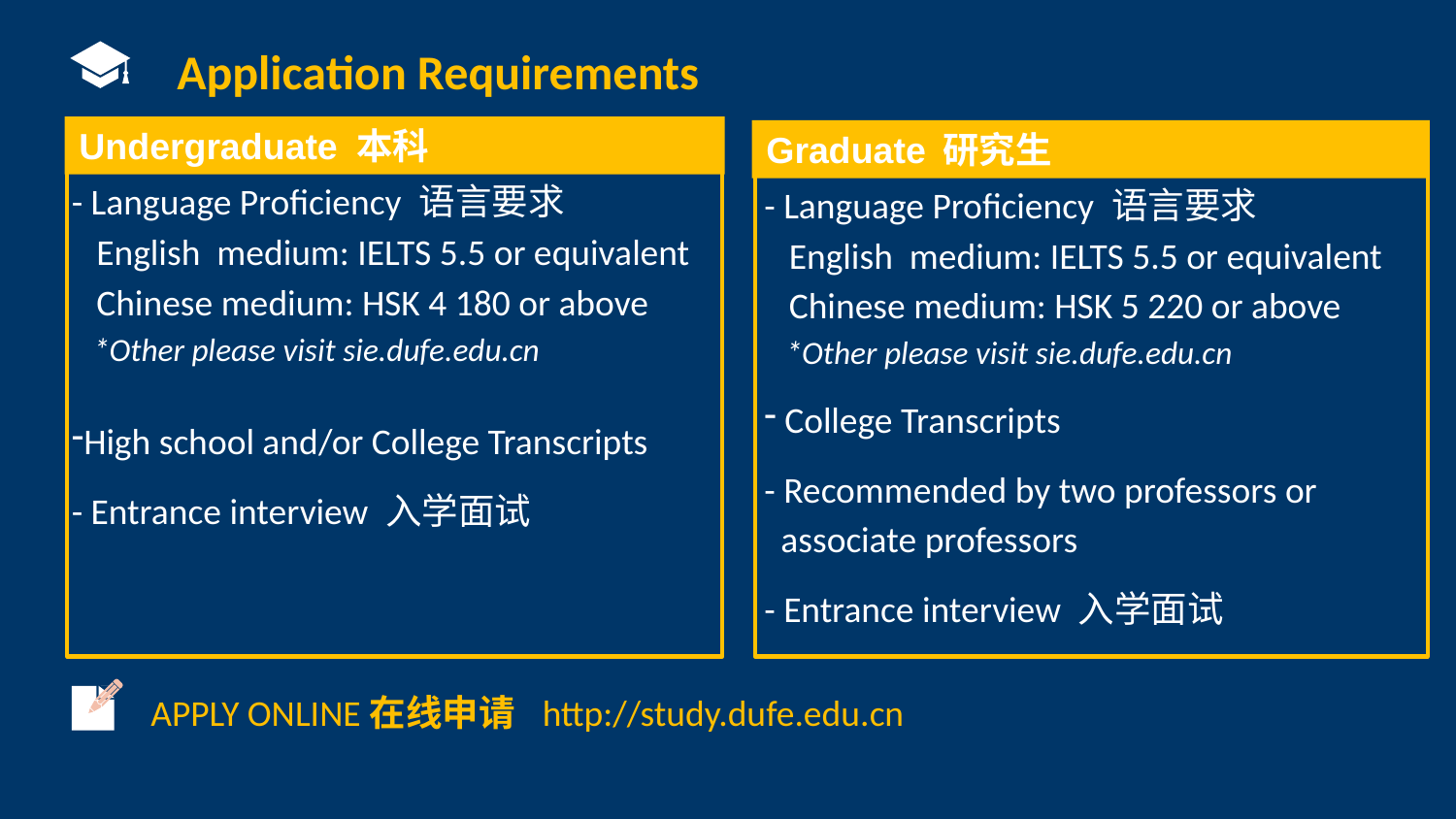

Application Requirements

Undergraduate 本科
Graduate 研究生

- Language Proficiency 语言要求
   English  medium: IELTS 5.5 or equivalent
   Chinese medium: HSK 4 180 or above
   *Other please visit sie.dufe.edu.cn

High school and/or College Transcripts

- Entrance interview 入学面试
- Language Proficiency 语言要求
   English  medium: IELTS 5.5 or equivalent
   Chinese medium: HSK 5 220 or above
   *Other please visit sie.dufe.edu.cn

 College Transcripts

- Recommended by two professors or
  associate professors

- Entrance interview 入学面试

APPLY ONLINE在线申请  http://study.dufe.edu.cn